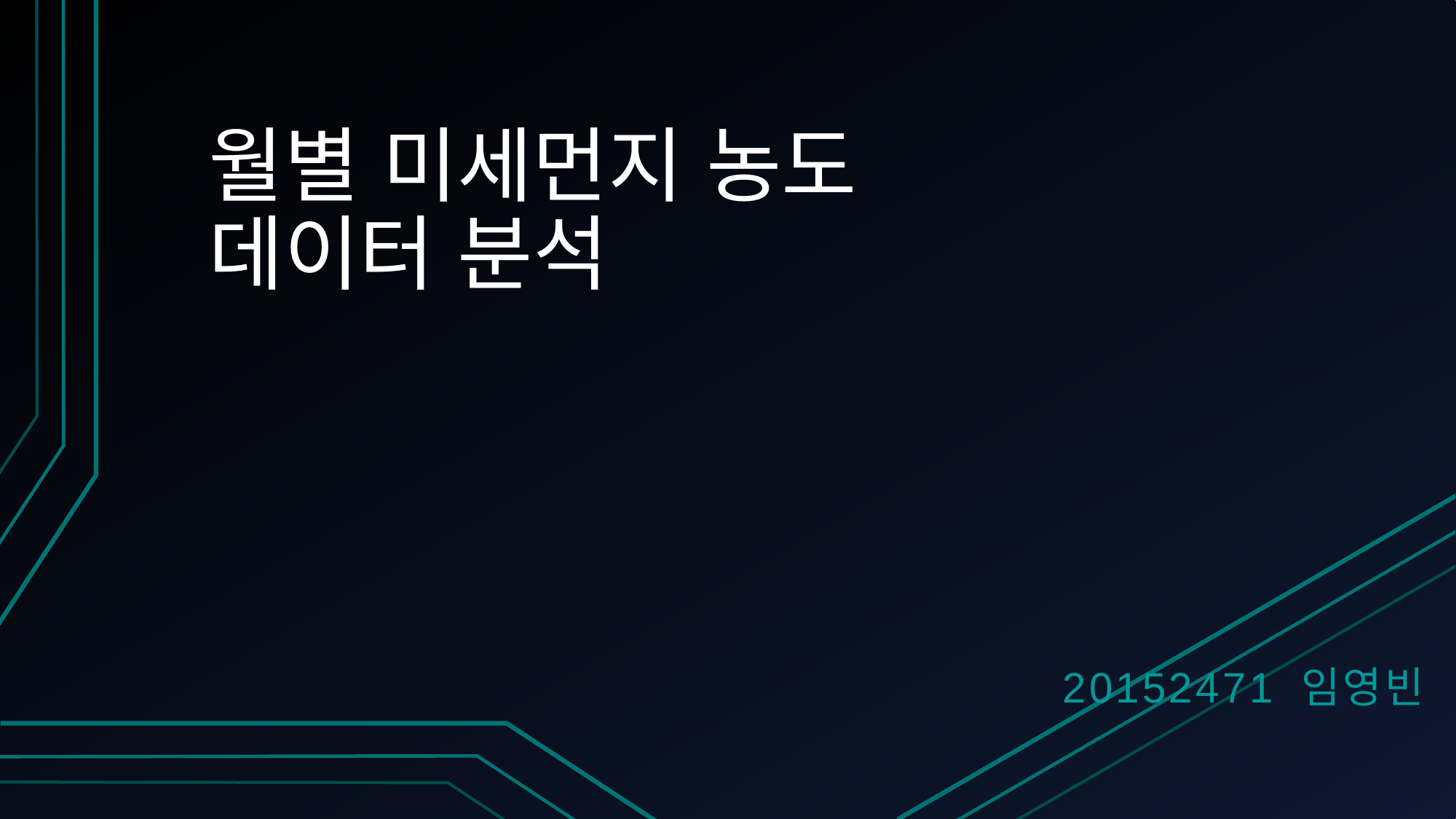

# 월별 미세먼지 농도 데이터 분석
20152471 임영빈